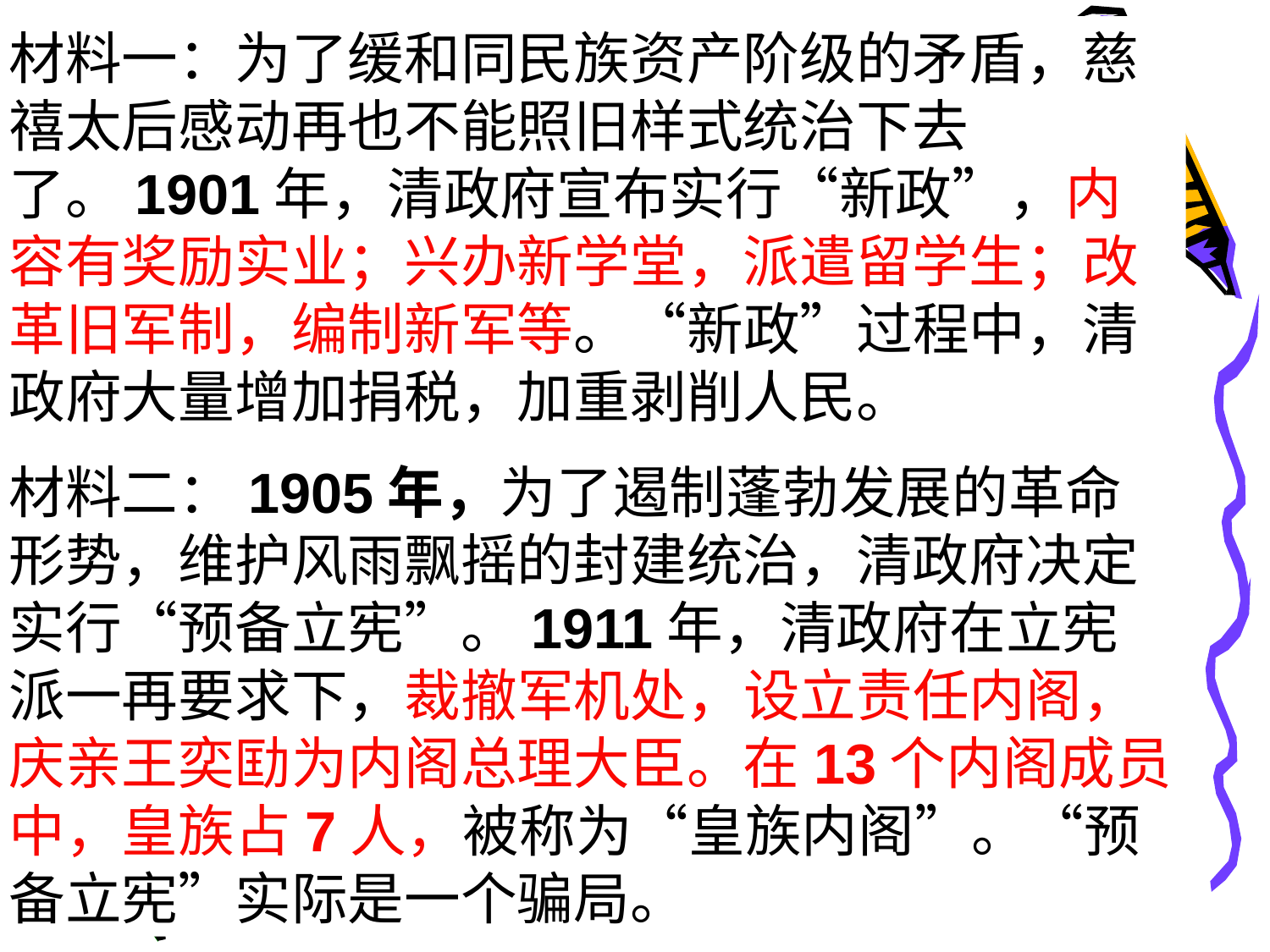

材料一：为了缓和同民族资产阶级的矛盾，慈禧太后感动再也不能照旧样式统治下去了。1901年，清政府宣布实行“新政”，内容有奖励实业；兴办新学堂，派遣留学生；改革旧军制，编制新军等。“新政”过程中，清政府大量增加捐税，加重剥削人民。
材料二：1905年，为了遏制蓬勃发展的革命形势，维护风雨飘摇的封建统治，清政府决定实行“预备立宪”。1911年，清政府在立宪派一再要求下，裁撤军机处，设立责任内阁，庆亲王奕劻为内阁总理大臣。在13个内阁成员中，皇族占7人，被称为“皇族内阁”。“预备立宪”实际是一个骗局。